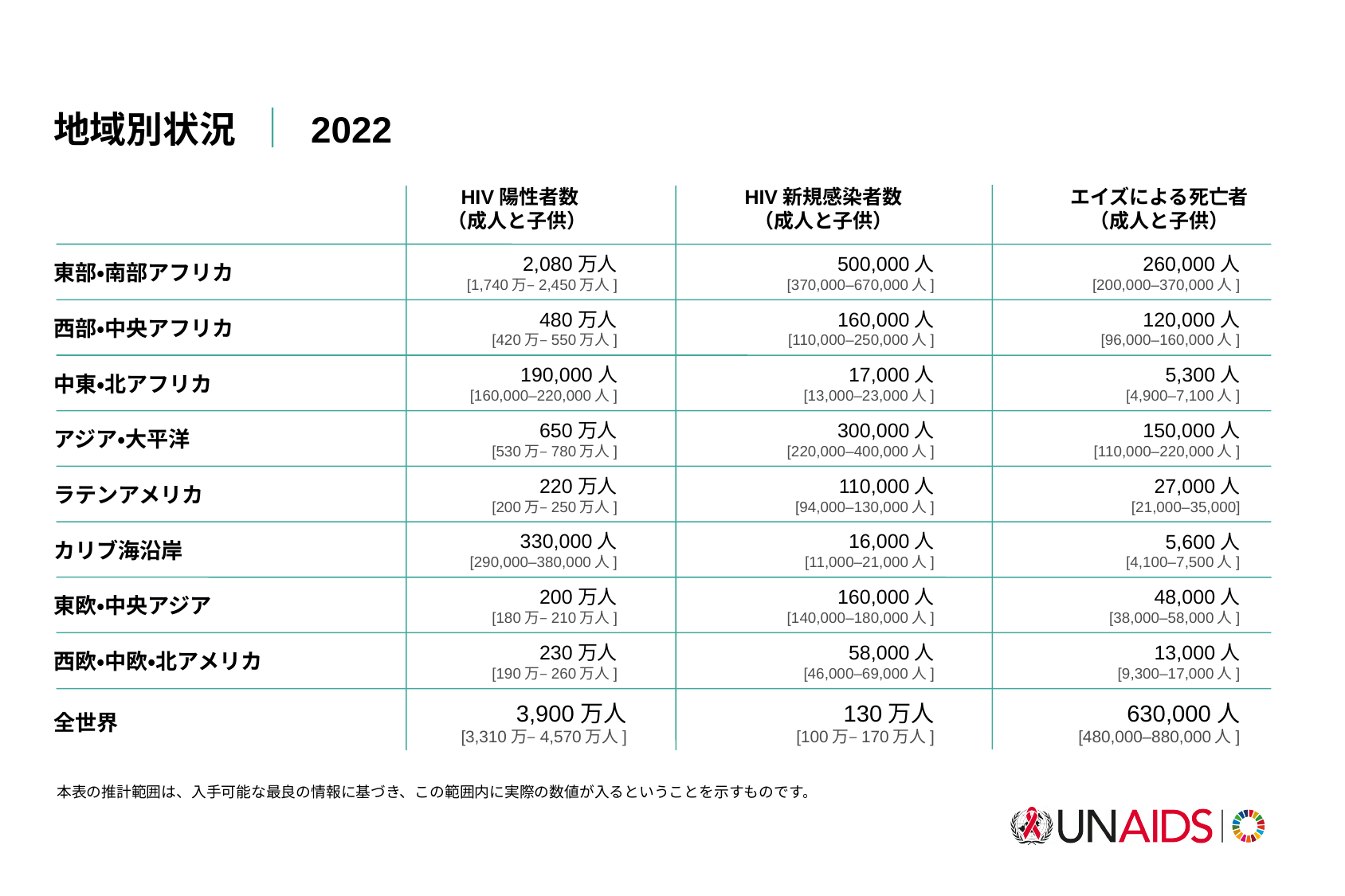

地域別状況  ｜ 2022
HIV陽性者数
（成人と子供）
エイズによる死亡者
（成人と子供）
HIV新規感染者数
（成人と子供）

東部・南部アフリカ
2,080万人
[1,740万–2,450万人]
500,000人
[370,000–670,000人]
260,000人
[200,000–370,000人]

西部・中央アフリカ
480万人
[420万–550万人]
160,000人
[110,000–250,000人]
120,000人
[96,000–160,000人]

中東・北アフリカ
190,000人
[160,000–220,000人]
17,000人
[13,000–23,000人]
5,300人
[4,900–7,100人]

アジア・大平洋
650万人
[530万–780万人]
300,000人
[220,000–400,000人]
150,000人
[110,000–220,000人]

ラテンアメリカ
220万人
[200万–250万人]
110,000人
[94,000–130,000人]
27,000人
[21,000–35,000]

カリブ海沿岸
330,000人
[290,000–380,000人]
16,000人
[11,000–21,000人]
5,600人
[4,100–7,500人]

東欧・中央アジア
200万人
[180万–210万人]
160,000人
[140,000–180,000人]
48,000人
[38,000–58,000人]

西欧・中欧・北アメリカ
230万人
[190万–260万人]
58,000人
[46,000–69,000人]
13,000人
[9,300–17,000人]

全世界
3,900万人
[3,310万–4,570万人]
130万人
[100万–170万人]
630,000人
[480,000–880,000人]
本表の推計範囲は、入手可能な最良の情報に基づき、この範囲内に実際の数値が入るということを示すものです。